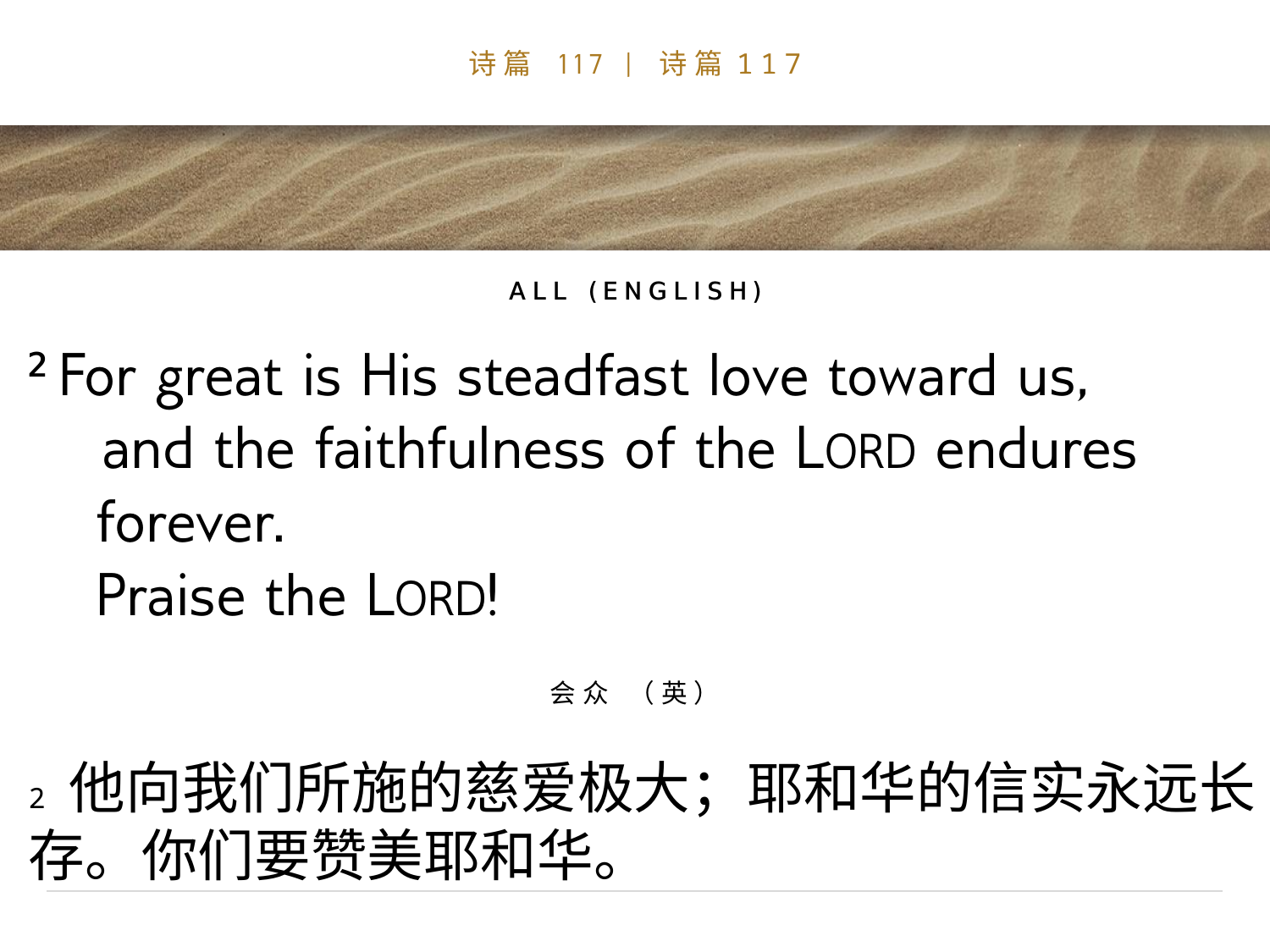

# 诗篇 117 | 诗篇117
ALL (ENGLISH)
2 For great is His steadfast love toward us,
    and the faithfulness of the LORD endures forever.
	Praise the LORD!
会众 （英）
2 他向我们所施的慈爱极大；耶和华的信实永远长存。你们要赞美耶和华。